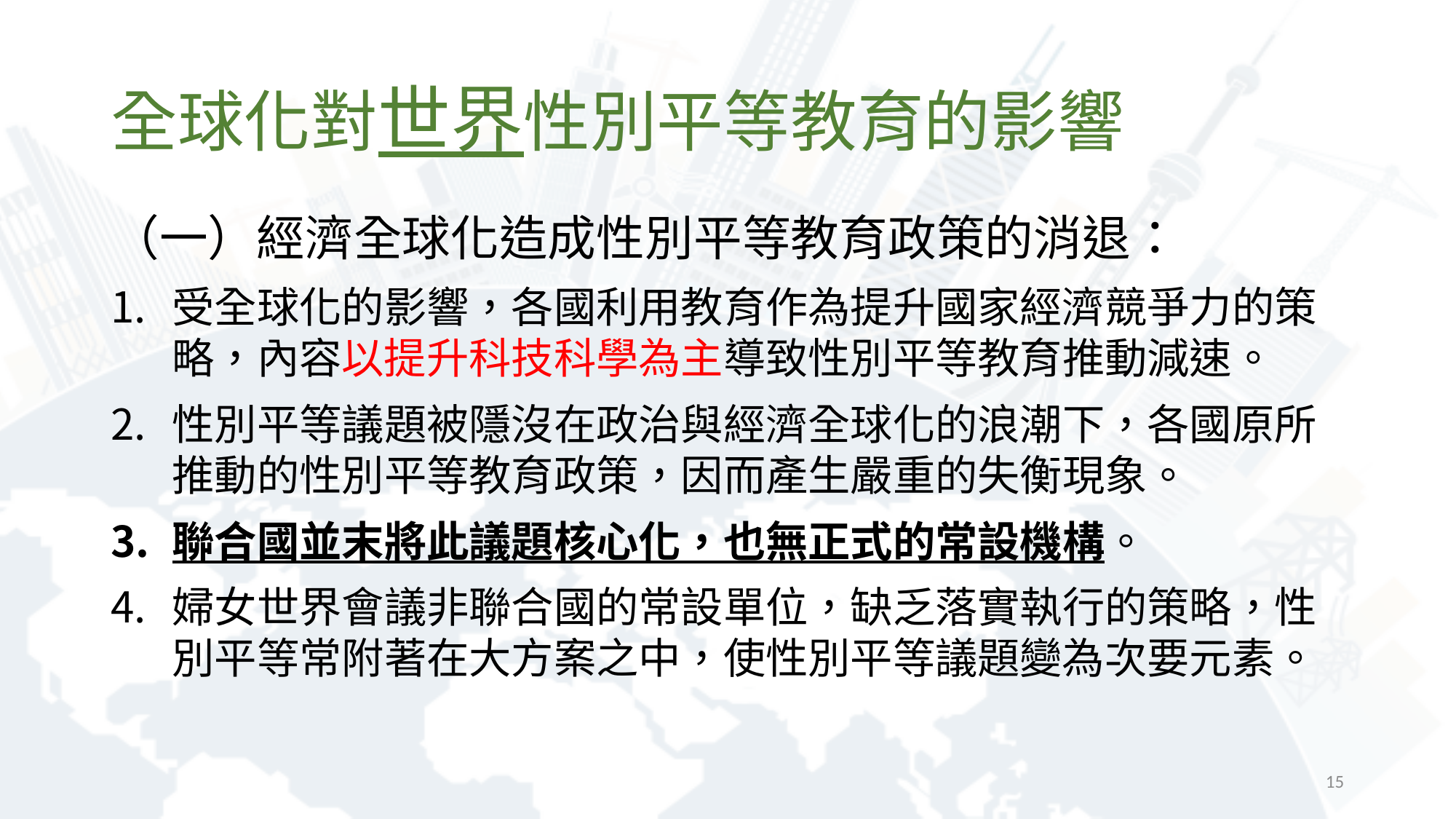

# 全球化對世界性別平等教育的影響
（一）經濟全球化造成性別平等教育政策的消退：
受全球化的影響，各國利用教育作為提升國家經濟競爭力的策略，內容以提升科技科學為主導致性別平等教育推動減速。
性別平等議題被隱沒在政治與經濟全球化的浪潮下，各國原所推動的性別平等教育政策，因而產生嚴重的失衡現象。
聯合國並末將此議題核心化，也無正式的常設機構。
婦女世界會議非聯合國的常設單位，缺乏落實執行的策略，性別平等常附著在大方案之中，使性別平等議題變為次要元素。

15